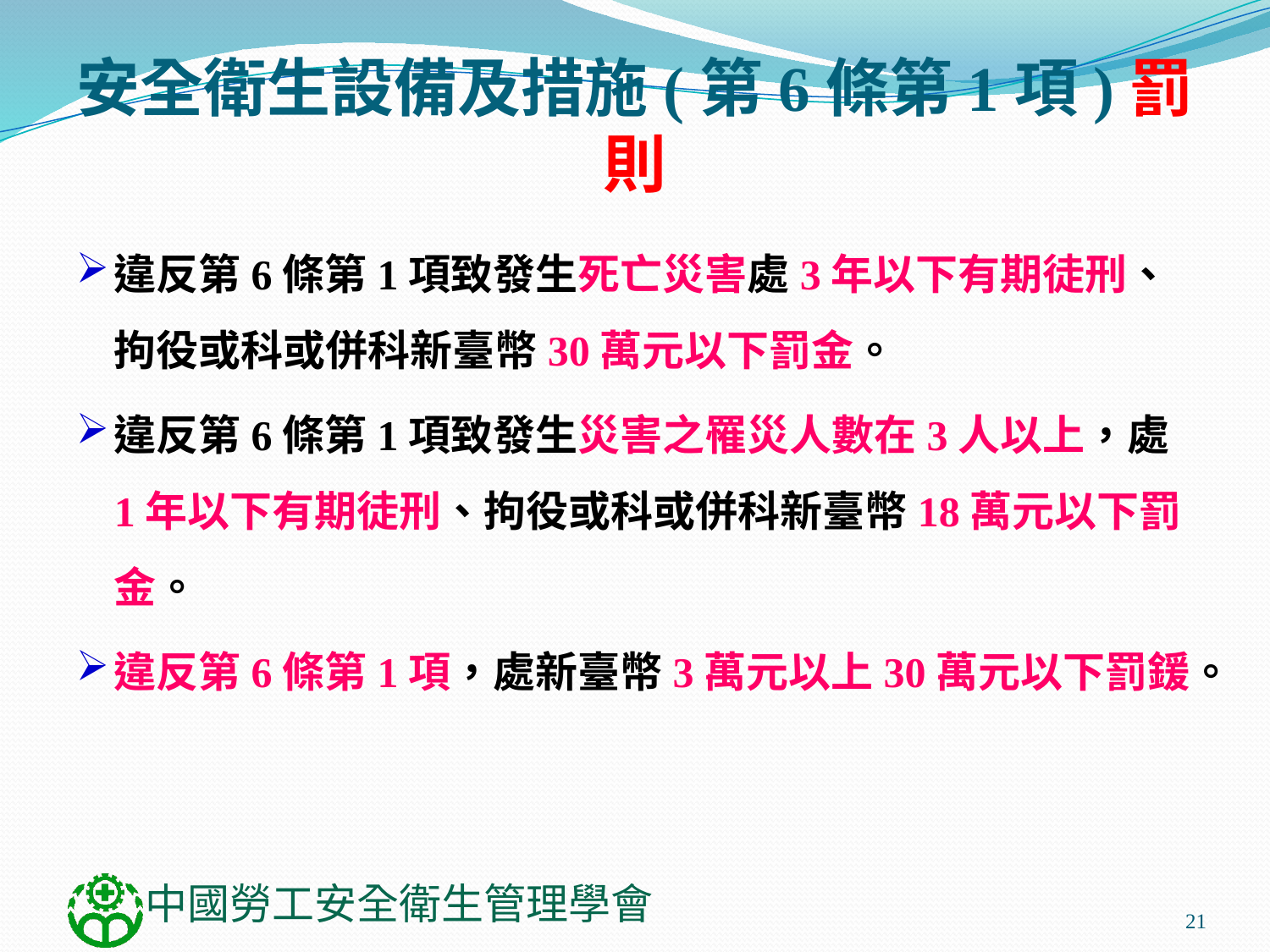

# 安全衛生設備及措施(第6條第1項)罰則
違反第6條第1項致發生死亡災害處3年以下有期徒刑、拘役或科或併科新臺幣30萬元以下罰金。
違反第6條第1項致發生災害之罹災人數在3人以上，處1年以下有期徒刑、拘役或科或併科新臺幣18萬元以下罰金。
違反第6條第1項，處新臺幣3萬元以上30萬元以下罰鍰。
21